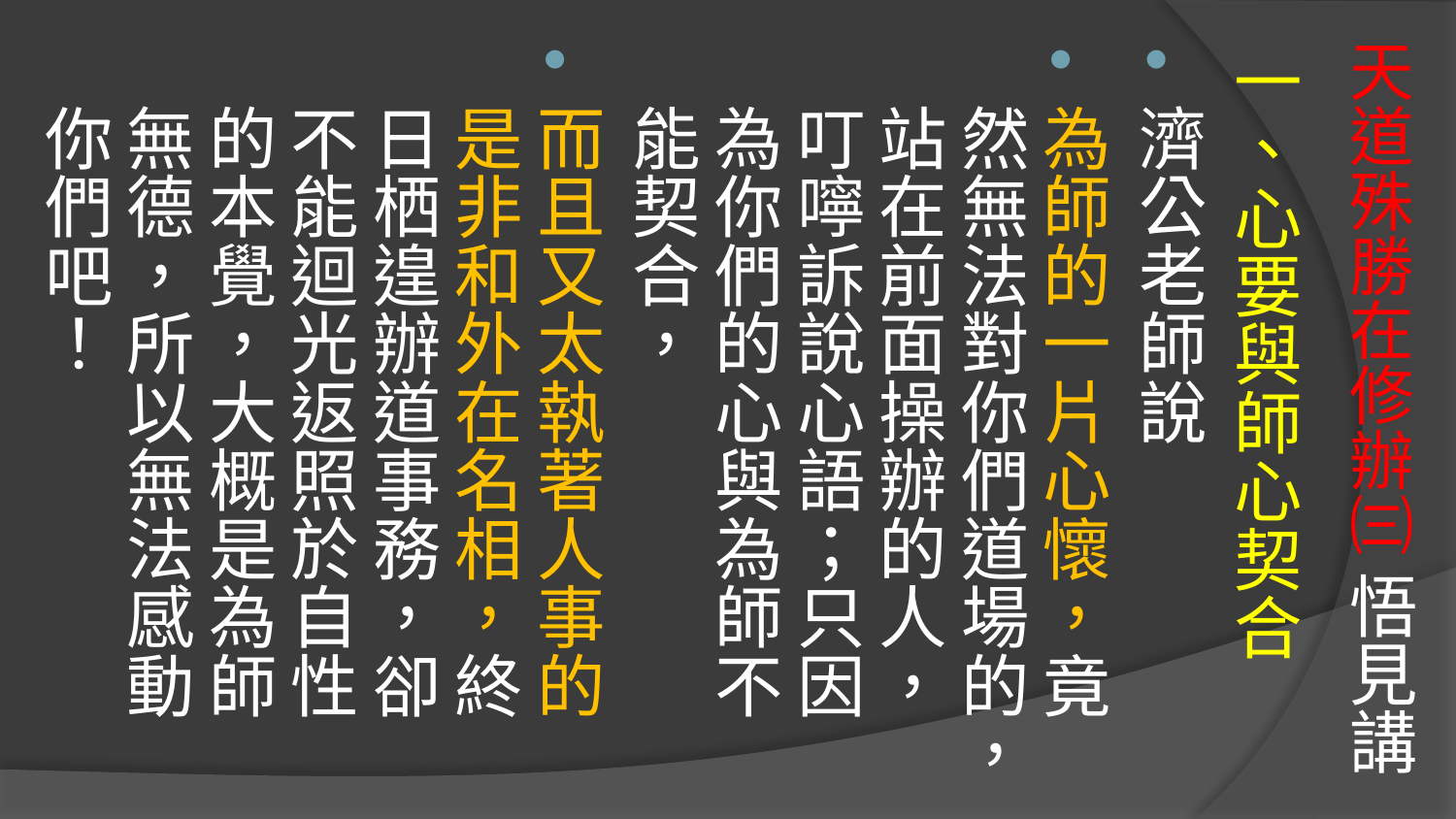

# 天道殊勝在修辦㈢ 悟見講
一、心要與師心契合
濟公老師說
為師的一片心懷，竟然無法對你們道場的，站在前面操辦的人，叮嚀訴說心語；只因為你們的心與為師不能契合，
而且又太執著人事的是非和外在名相，終 日栖遑辦道事務，卻不能迴光返照於自性的本覺，大概是為師無德，所以無法感動你們吧！